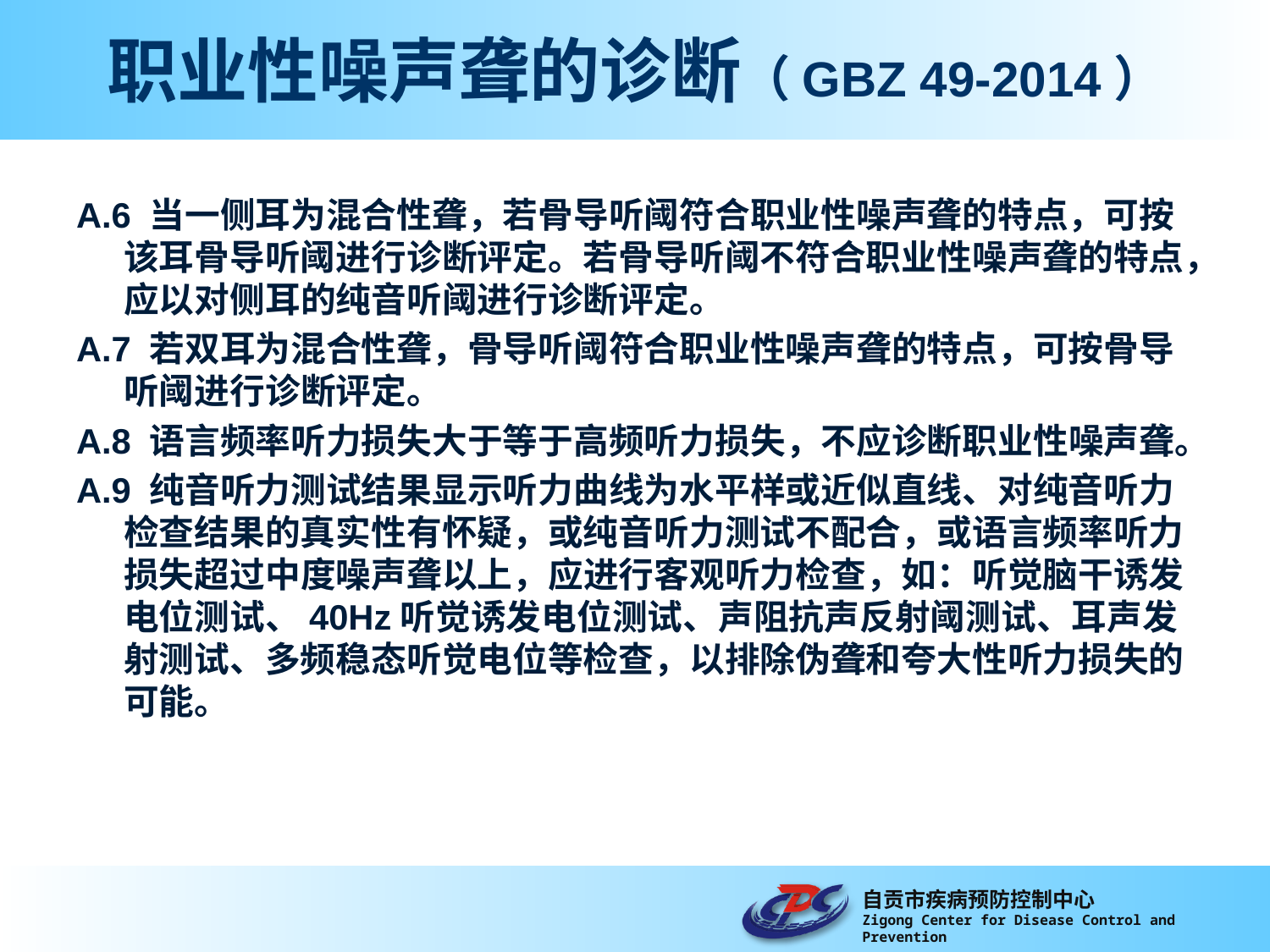

职业性噪声聋的诊断（GBZ 49-2014）
A.6 当一侧耳为混合性聋，若骨导听阈符合职业性噪声聋的特点，可按该耳骨导听阈进行诊断评定。若骨导听阈不符合职业性噪声聋的特点，应以对侧耳的纯音听阈进行诊断评定。
A.7 若双耳为混合性聋，骨导听阈符合职业性噪声聋的特点，可按骨导听阈进行诊断评定。
A.8 语言频率听力损失大于等于高频听力损失，不应诊断职业性噪声聋。
A.9 纯音听力测试结果显示听力曲线为水平样或近似直线、对纯音听力检查结果的真实性有怀疑，或纯音听力测试不配合，或语言频率听力损失超过中度噪声聋以上，应进行客观听力检查，如：听觉脑干诱发电位测试、40Hz听觉诱发电位测试、声阻抗声反射阈测试、耳声发射测试、多频稳态听觉电位等检查，以排除伪聋和夸大性听力损失的可能。